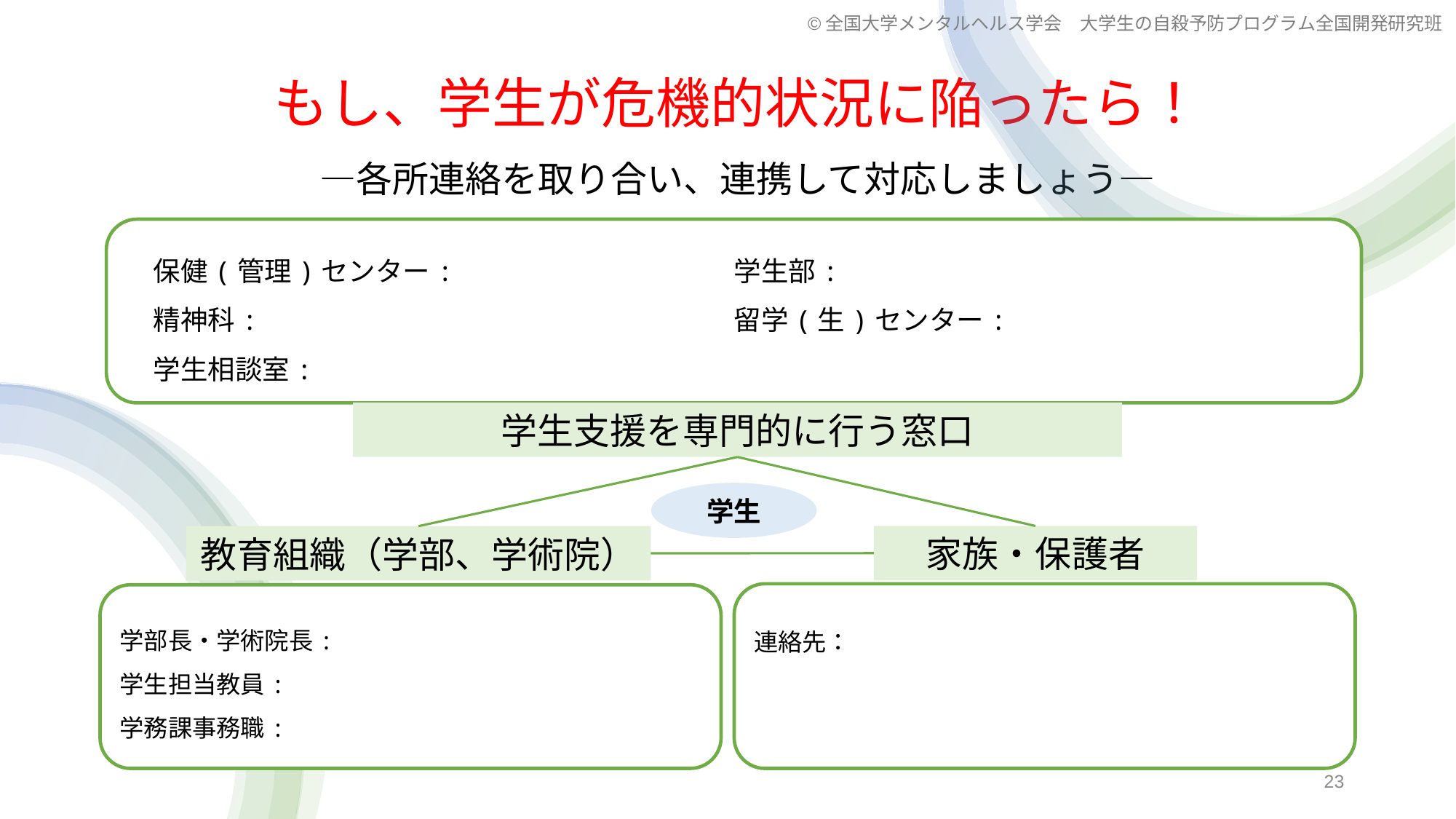

©全国大学メンタルヘルス学会　大学生の自殺予防プログラム全国開発研究班
# もし、学生が危機的状況に陥ったら！ ―各所連絡を取り合い、連携して対応しましょう―
　保健(管理)センター:
　精神科:
　学生相談室:
学生部:
留学(生)センター:
学生支援を専門的に行う窓口

学生
家族・保護者
教育組織（学部、学術院）

連絡先：
学部長・学術院長:
学生担当教員:
学務課事務職:
23